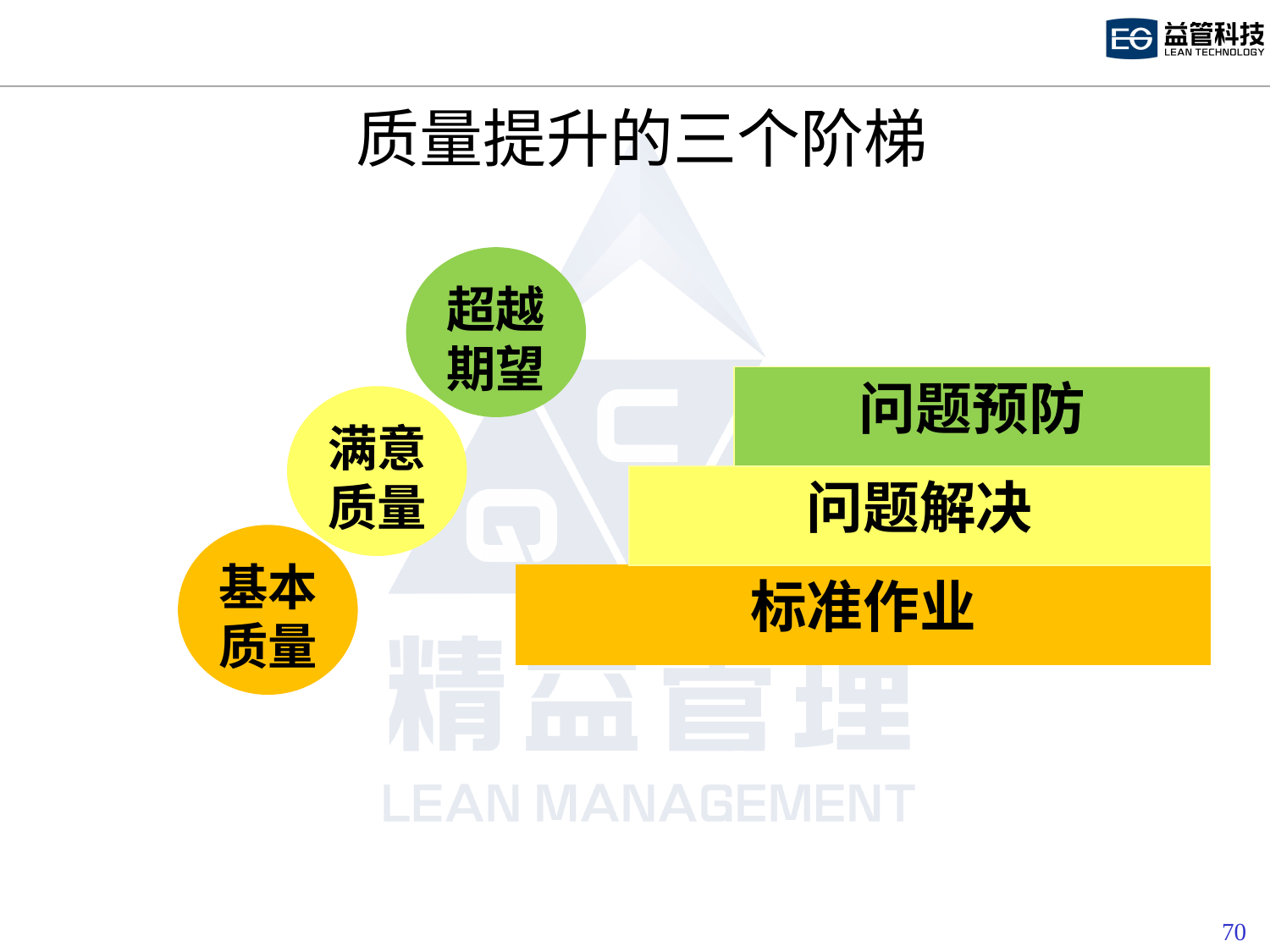

# 质量提升的三个阶梯
超越期望
问题预防
满意质量
问题解决
基本质量
标准作业